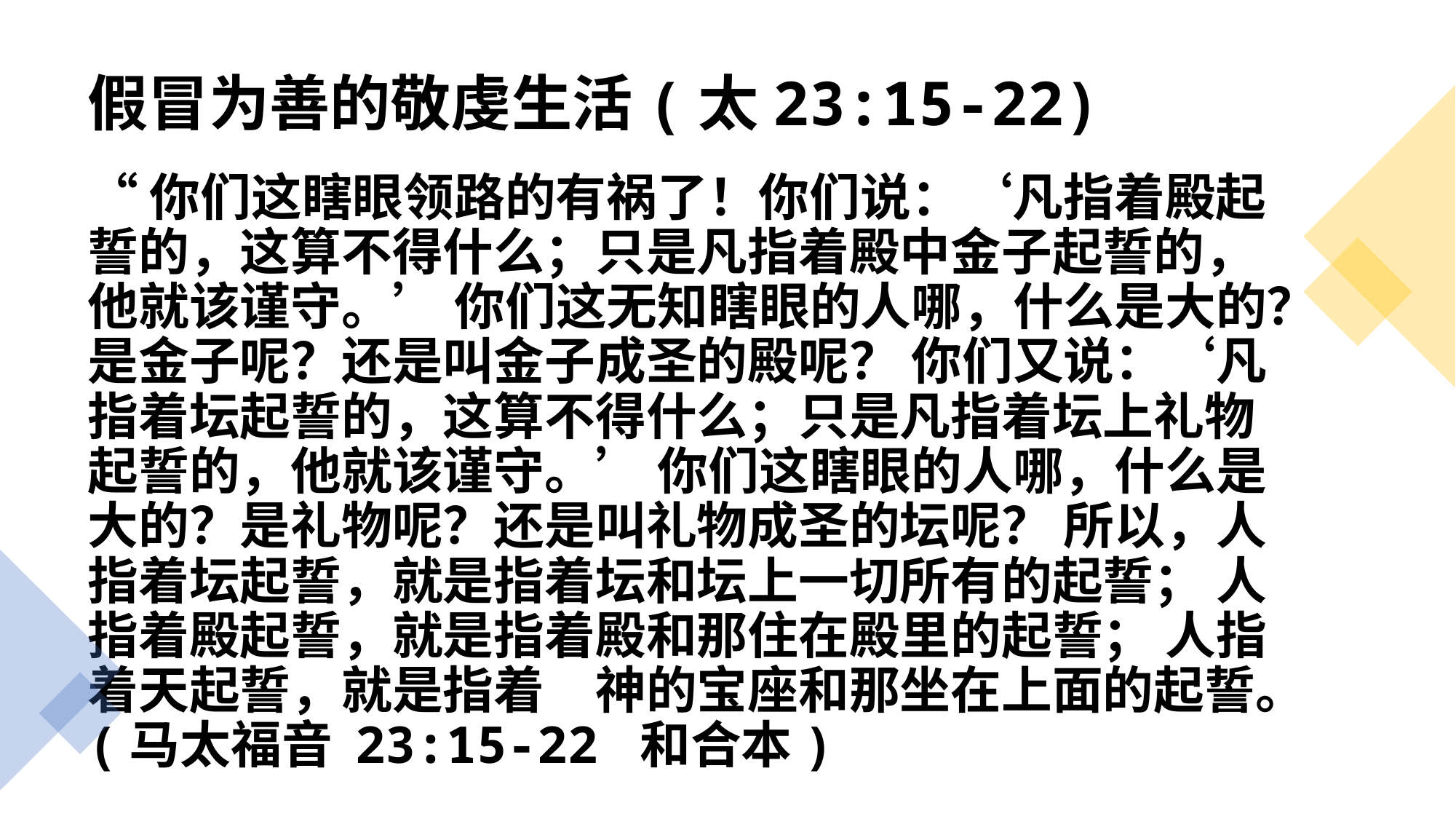

# 假冒为善的敬虔生活(太23:15-22)

“你们这瞎眼领路的有祸了！你们说：‘凡指着殿起誓的，这算不得什么；只是凡指着殿中金子起誓的，他就该谨守。’ 你们这无知瞎眼的人哪，什么是大的？是金子呢？还是叫金子成圣的殿呢？ 你们又说：‘凡指着坛起誓的，这算不得什么；只是凡指着坛上礼物起誓的，他就该谨守。’ 你们这瞎眼的人哪，什么是大的？是礼物呢？还是叫礼物成圣的坛呢？ 所以，人指着坛起誓，就是指着坛和坛上一切所有的起誓； 人指着殿起誓，就是指着殿和那住在殿里的起誓； 人指着天起誓，就是指着　神的宝座和那坐在上面的起誓。(马太福音 23:15-22 和合本)